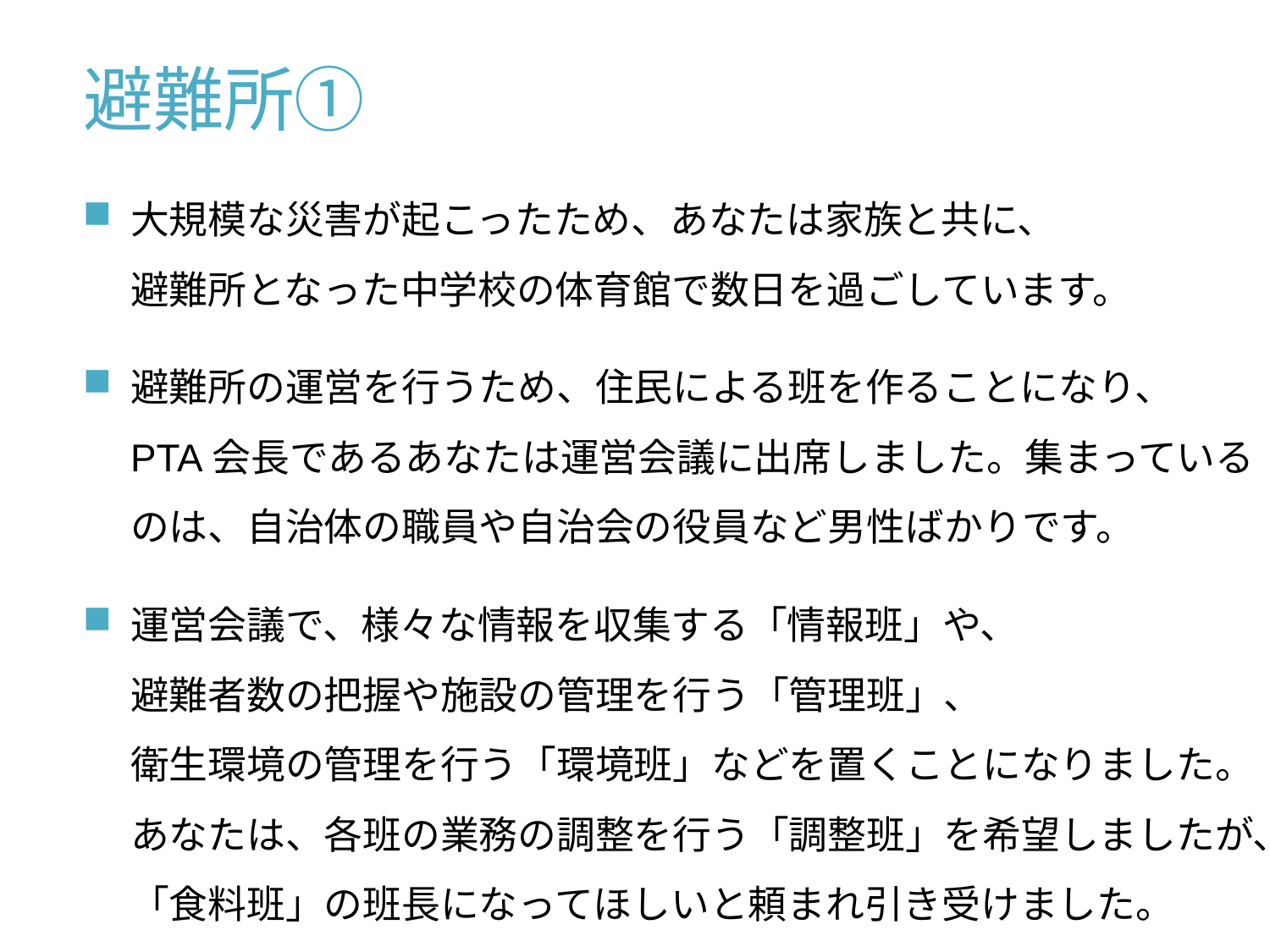

# 避難所①
大規模な災害が起こったため、あなたは家族と共に、
避難所となった中学校の体育館で数日を過ごしています。
避難所の運営を行うため、住民による班を作ることになり、
PTA会長であるあなたは運営会議に出席しました。集まっているのは、自治体の職員や自治会の役員など男性ばかりです。
運営会議で、様々な情報を収集する「情報班」や、
避難者数の把握や施設の管理を行う「管理班」、
衛生環境の管理を行う「環境班」などを置くことになりました。あなたは、各班の業務の調整を行う「調整班」を希望しましたが、「食料班」の班長になってほしいと頼まれ引き受けました。